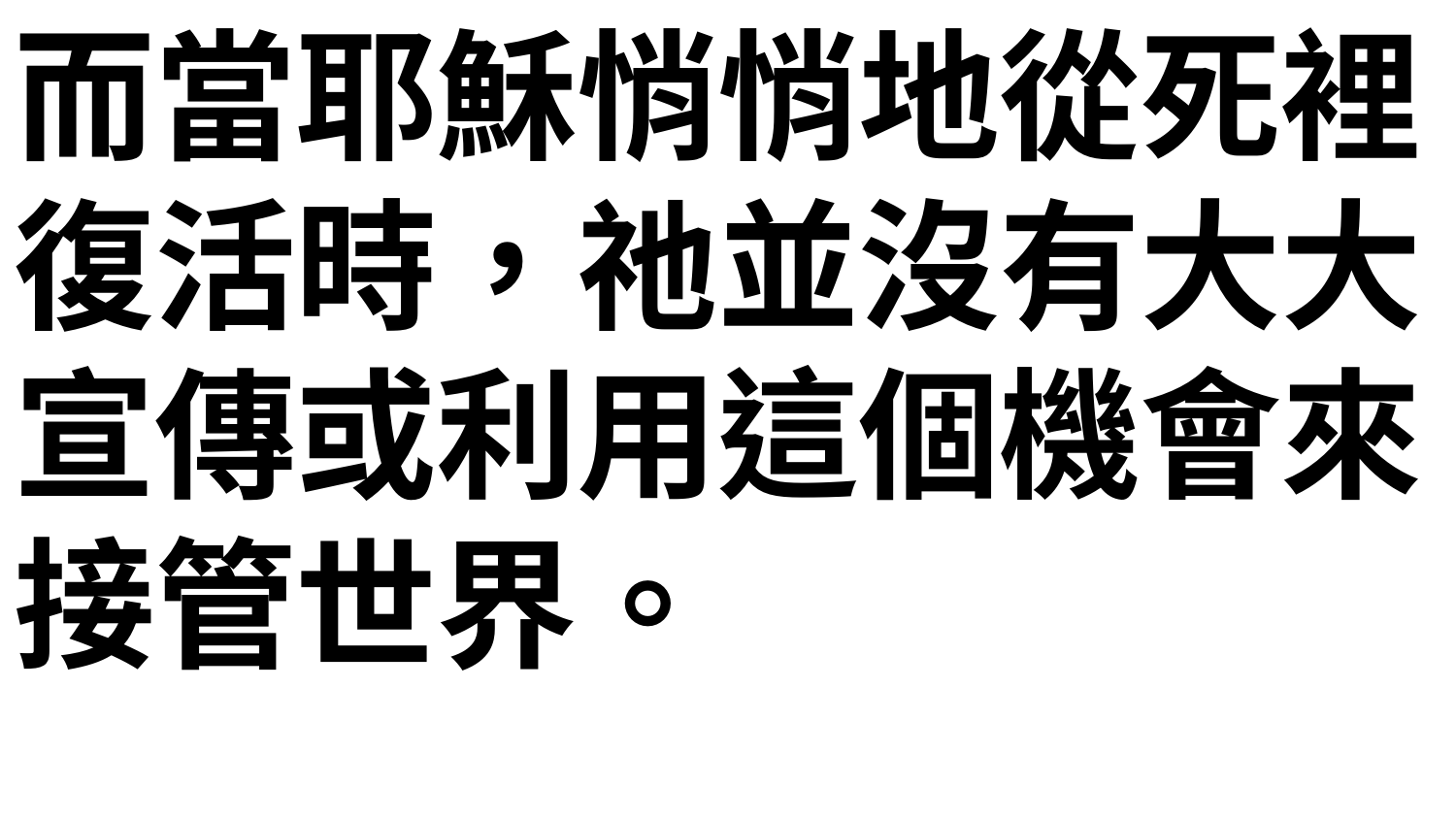

而當耶穌悄悄地從死裡復活時，祂並沒有大大宣傳或利用這個機會來接管世界。